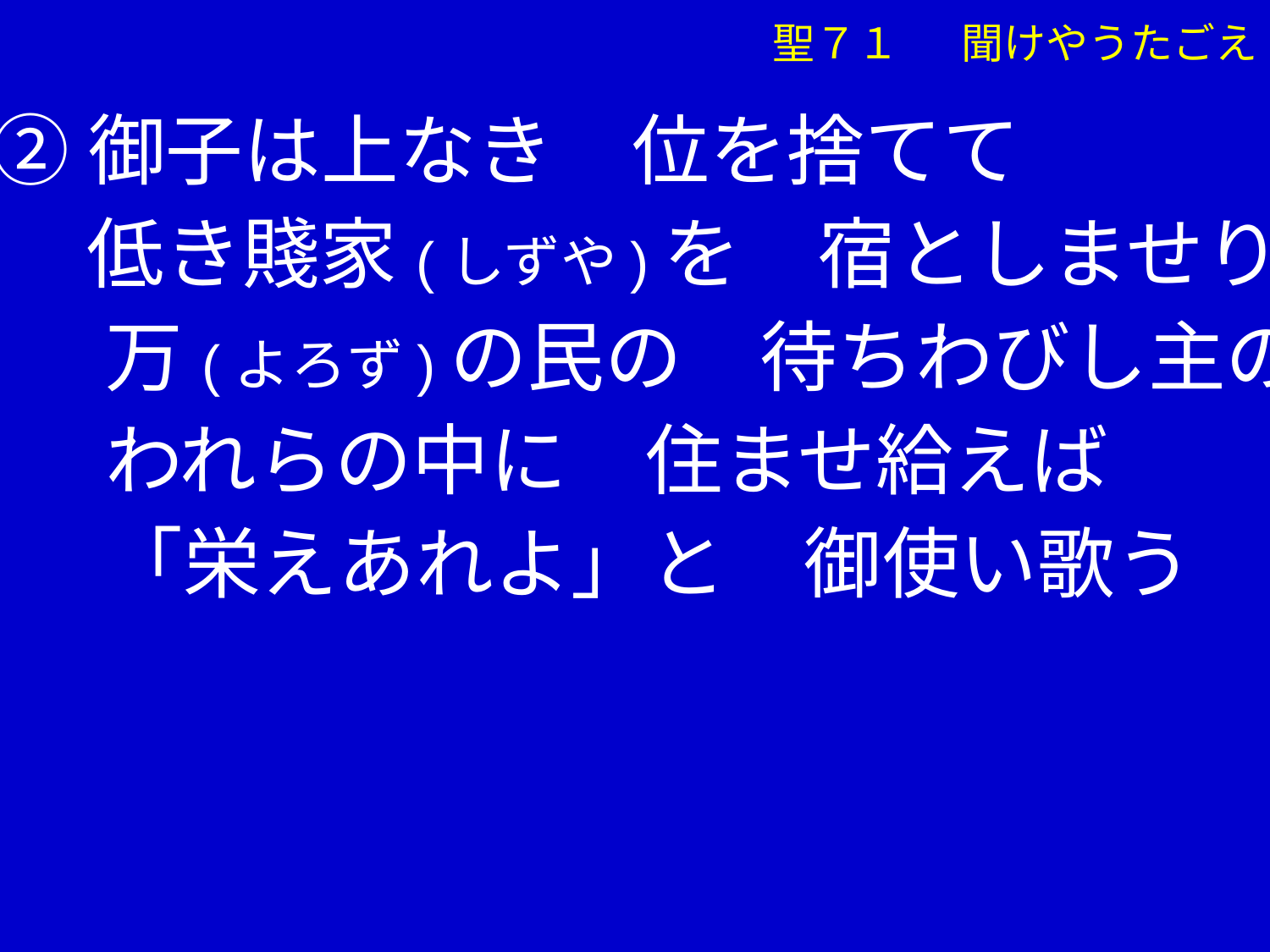

②御子は上なき　位を捨てて
　 低き賤家(しずや)を　宿としませり
 　万(よろず)の民の　待ちわびし主の
 　われらの中に　住ませ給えば
 　「栄えあれよ」と　御使い歌う
聖７１  　聞けやうたごえ